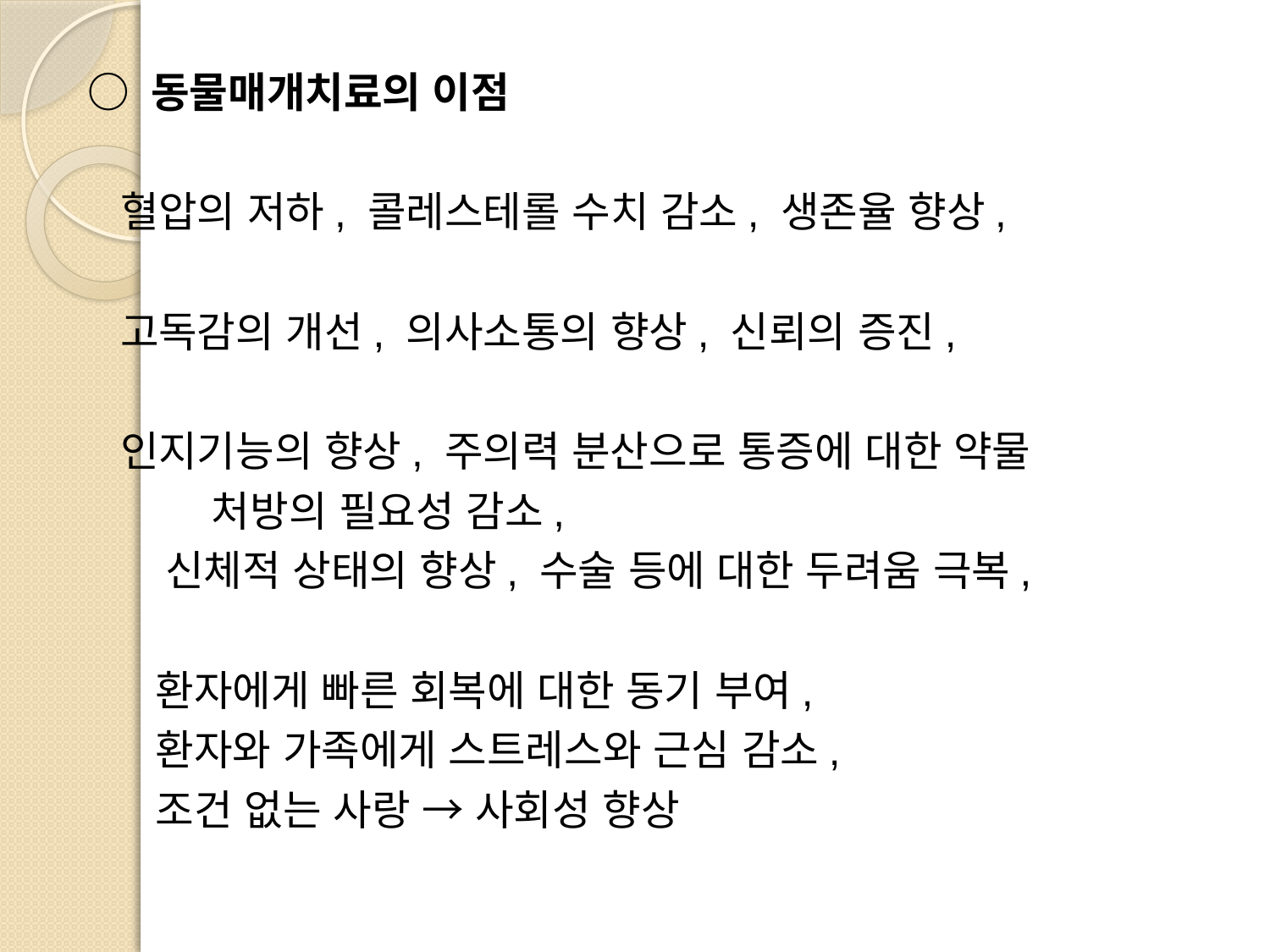

○ 동물매개치료의 이점

		혈압의 저하, 콜레스테롤 수치 감소, 생존율 향상,

		고독감의 개선, 의사소통의 향상, 신뢰의 증진,

		인지기능의 향상, 주의력 분산으로 통증에 대한 약물
					       처방의 필요성 감소,
	   신체적 상태의 향상, 수술 등에 대한 두려움 극복,

     환자에게 빠른 회복에 대한 동기 부여,
     환자와 가족에게 스트레스와 근심 감소,
     조건 없는 사랑 → 사회성 향상